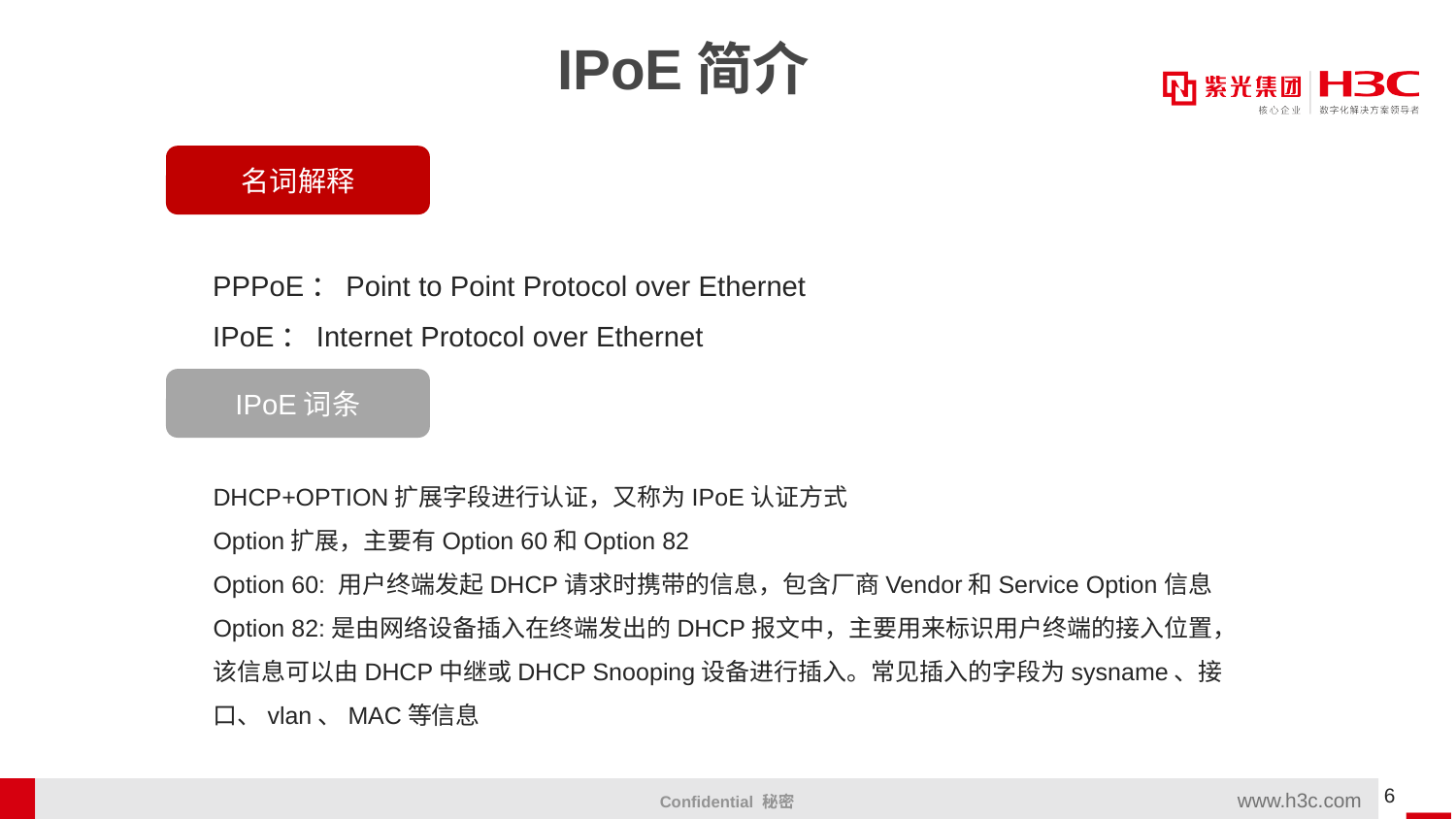

# IPoE简介
名词解释
PPPoE：Point to Point Protocol over Ethernet
IPoE：Internet Protocol over Ethernet
IPoE词条
DHCP+OPTION扩展字段进行认证，又称为IPoE认证方式
Option扩展，主要有Option 60和Option 82
Option 60: 用户终端发起DHCP请求时携带的信息，包含厂商Vendor和Service Option信息
Option 82:是由网络设备插入在终端发出的DHCP报文中，主要用来标识用户终端的接入位置，该信息可以由DHCP中继或DHCP Snooping设备进行插入。常见插入的字段为sysname、接口、vlan、MAC等信息